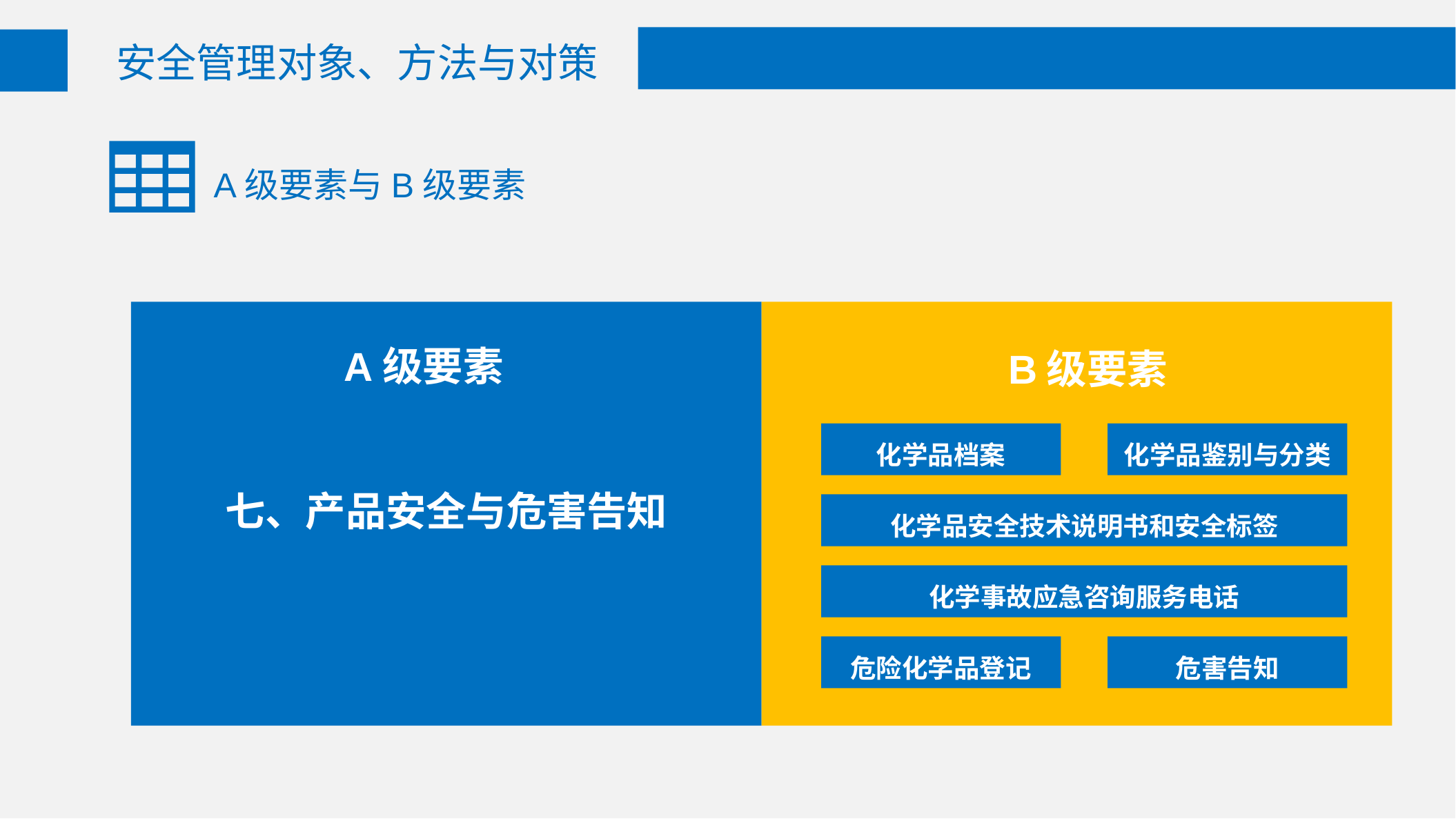

安全管理对象、方法与对策

A级要素与B级要素

A级要素
B级要素
化学品档案
化学品鉴别与分类
七、产品安全与危害告知
化学品安全技术说明书和安全标签
化学事故应急咨询服务电话
危险化学品登记
危害告知